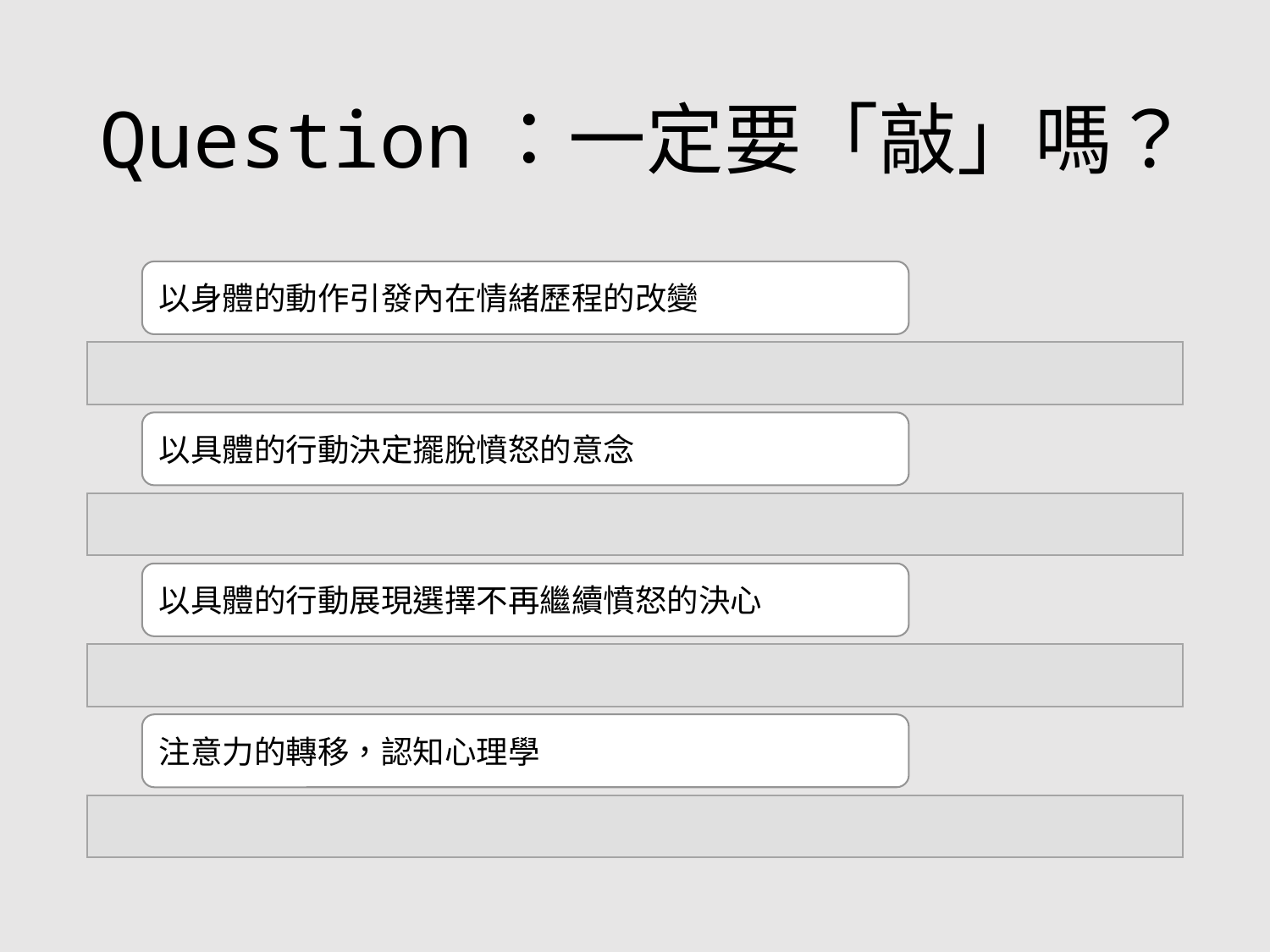

# Question：一定要「敲」嗎？
以身體的動作引發內在情緒歷程的改變
以具體的行動決定擺脫憤怒的意念
以具體的行動展現選擇不再繼續憤怒的決心
注意力的轉移，認知心理學